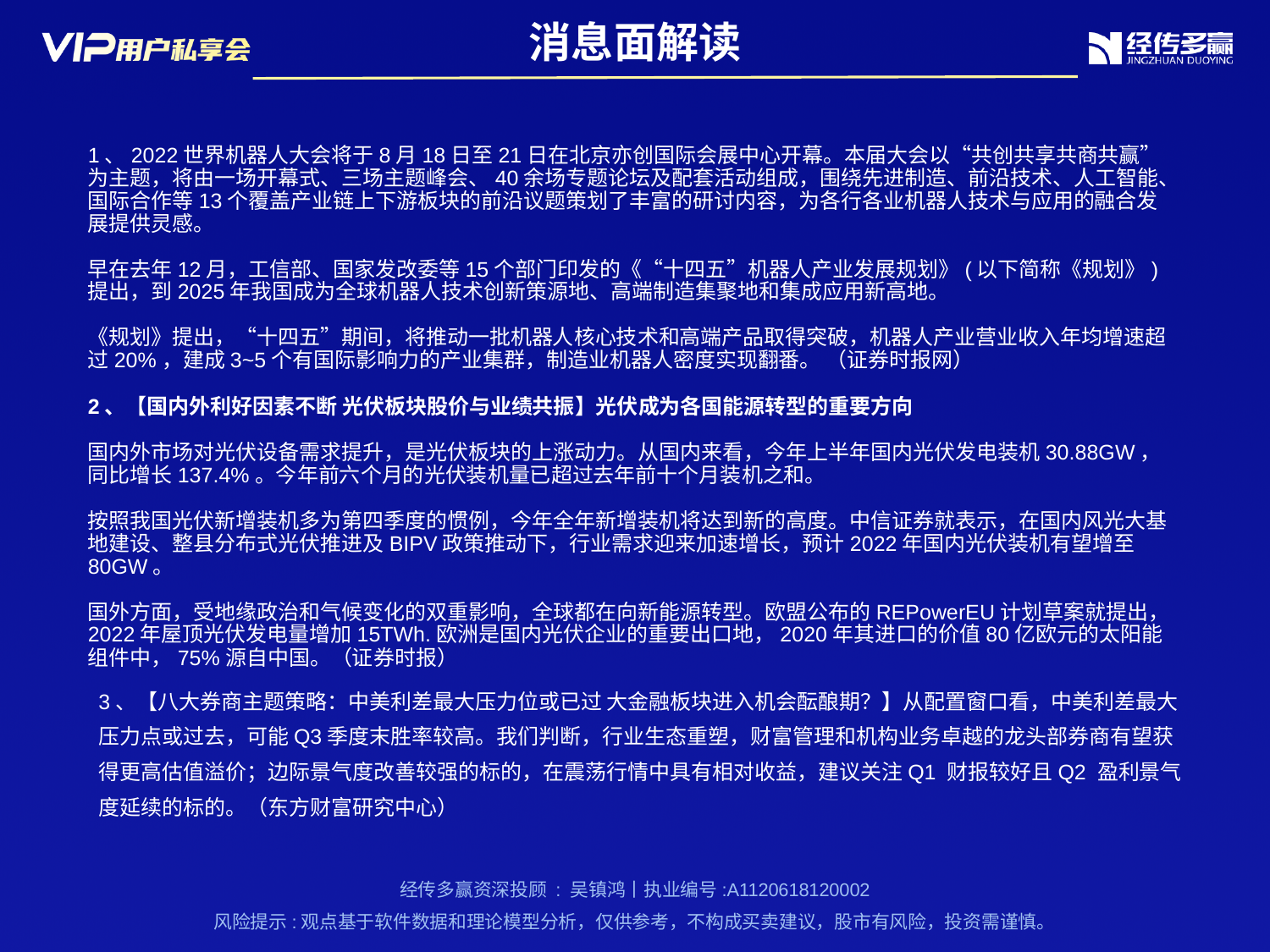

消息面解读
1、2022世界机器人大会将于8月18日至21日在北京亦创国际会展中心开幕。本届大会以“共创共享共商共赢”为主题，将由一场开幕式、三场主题峰会、40余场专题论坛及配套活动组成，围绕先进制造、前沿技术、人工智能、国际合作等13个覆盖产业链上下游板块的前沿议题策划了丰富的研讨内容，为各行各业机器人技术与应用的融合发展提供灵感。

早在去年12月，工信部、国家发改委等15个部门印发的《“十四五”机器人产业发展规划》(以下简称《规划》)提出，到2025年我国成为全球机器人技术创新策源地、高端制造集聚地和集成应用新高地。

《规划》提出，“十四五”期间，将推动一批机器人核心技术和高端产品取得突破，机器人产业营业收入年均增速超过20%，建成3~5个有国际影响力的产业集群，制造业机器人密度实现翻番。 （证券时报网）
2、【国内外利好因素不断 光伏板块股价与业绩共振】光伏成为各国能源转型的重要方向

国内外市场对光伏设备需求提升，是光伏板块的上涨动力。从国内来看，今年上半年国内光伏发电装机30.88GW，同比增长137.4%。今年前六个月的光伏装机量已超过去年前十个月装机之和。

按照我国光伏新增装机多为第四季度的惯例，今年全年新增装机将达到新的高度。中信证券就表示，在国内风光大基地建设、整县分布式光伏推进及BIPV政策推动下，行业需求迎来加速增长，预计2022年国内光伏装机有望增至80GW。

国外方面，受地缘政治和气候变化的双重影响，全球都在向新能源转型。欧盟公布的REPowerEU计划草案就提出，2022年屋顶光伏发电量增加15TWh.欧洲是国内光伏企业的重要出口地，2020年其进口的价值80亿欧元的太阳能组件中，75%源自中国。（证券时报）
3、【八大券商主题策略：中美利差最大压力位或已过 大金融板块进入机会酝酿期？】从配置窗口看，中美利差最大压力点或过去，可能Q3季度末胜率较高。我们判断，行业生态重塑，财富管理和机构业务卓越的龙头部券商有望获得更高估值溢价；边际景气度改善较强的标的，在震荡行情中具有相对收益，建议关注Q1 财报较好且Q2 盈利景气度延续的标的。（东方财富研究中心）